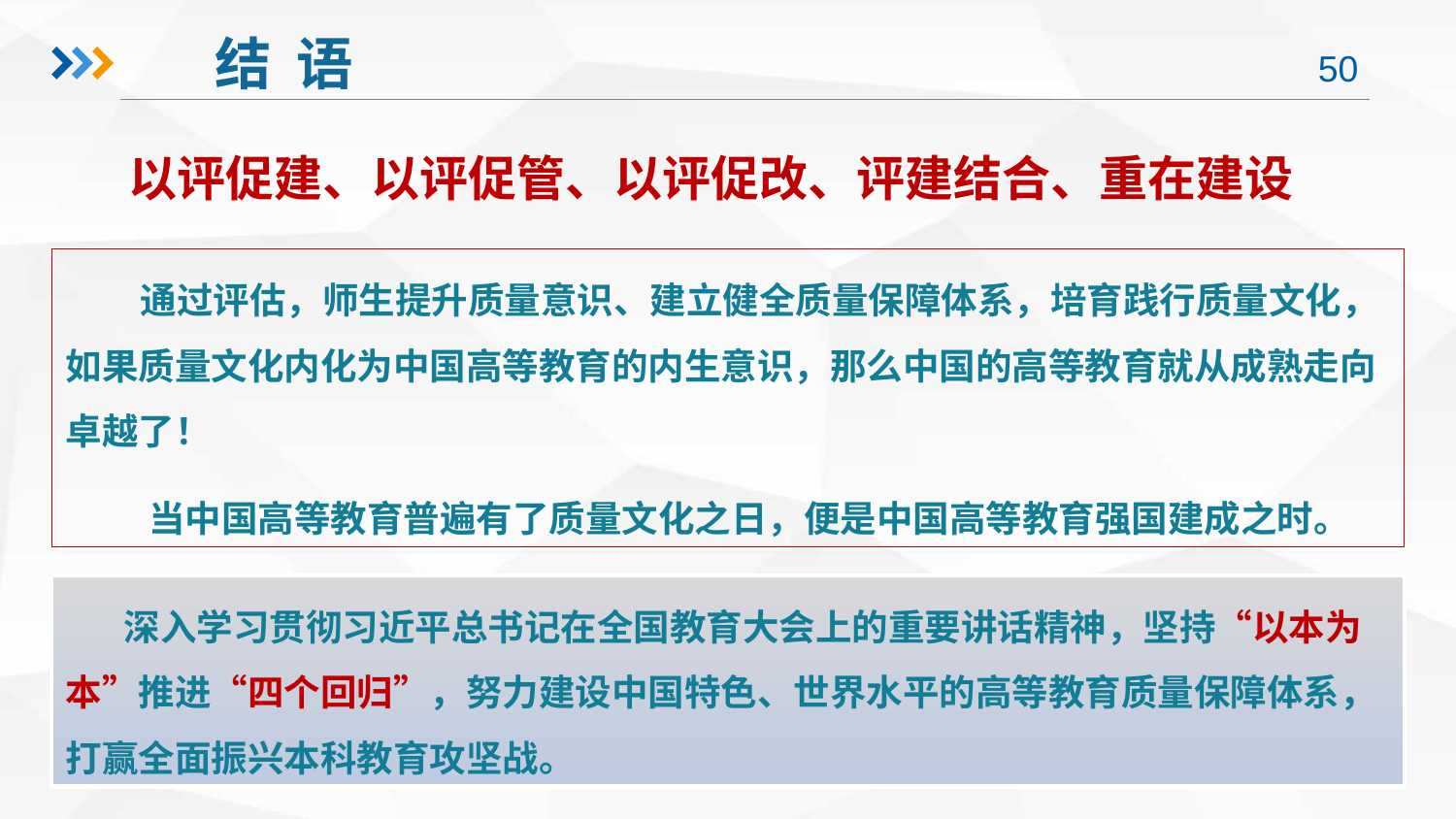

结  语
以评促建、以评促管、以评促改、评建结合、重在建设
        通过评估，师生提升质量意识、建立健全质量保障体系，培育践行质量文化， 如果质量文化内化为中国高等教育的内生意识，那么中国的高等教育就从成熟走向卓越了！
         当中国高等教育普遍有了质量文化之日，便是中国高等教育强国建成之时。
      深入学习贯彻习近平总书记在全国教育大会上的重要讲话精神，坚持“以本为本”推进“四个回归”，努力建设中国特色、世界水平的高等教育质量保障体系，打赢全面振兴本科教育攻坚战。